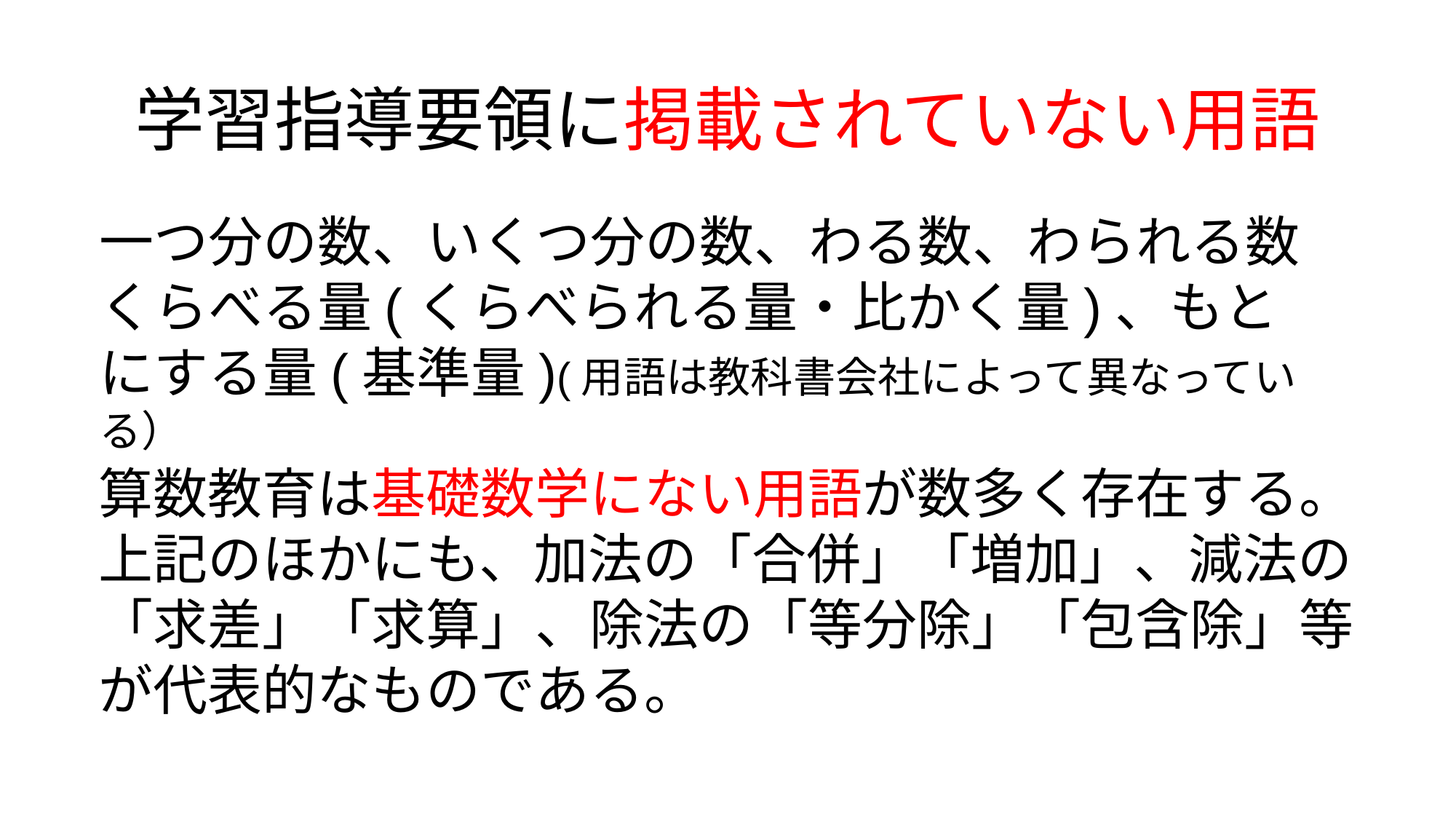

# 学習指導要領に掲載されていない用語
一つ分の数、いくつ分の数、わる数、わられる数くらべる量(くらべられる量・比かく量)、もとにする量(基準量)(用語は教科書会社によって異なっている）
算数教育は基礎数学にない用語が数多く存在する。上記のほかにも、加法の「合併」「増加」、減法の「求差」「求算」、除法の「等分除」「包含除」等が代表的なものである。